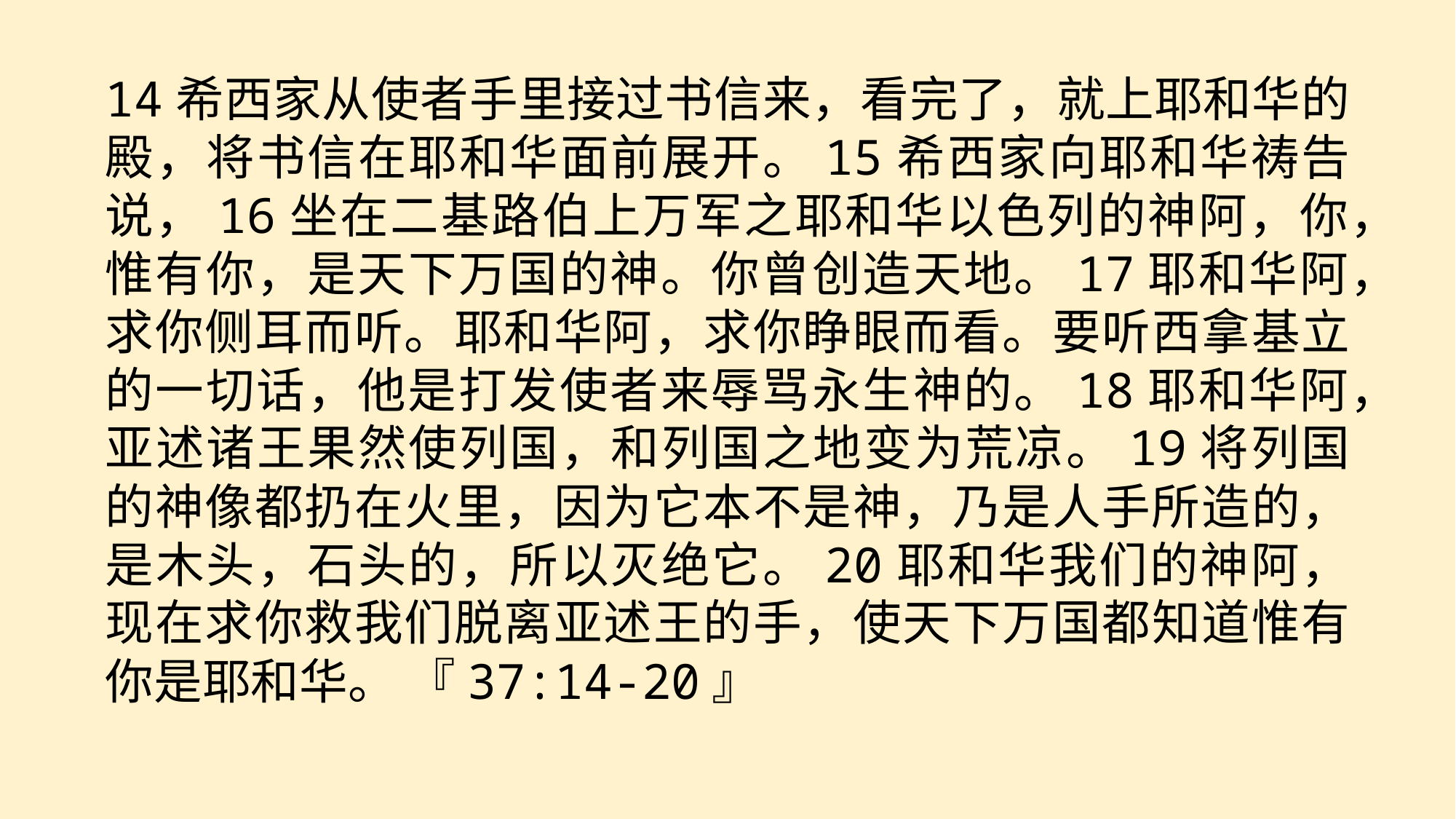

14希西家从使者手里接过书信来，看完了，就上耶和华的殿，将书信在耶和华面前展开。15希西家向耶和华祷告说，16坐在二基路伯上万军之耶和华以色列的神阿，你，惟有你，是天下万国的神。你曾创造天地。17耶和华阿，求你侧耳而听。耶和华阿，求你睁眼而看。要听西拿基立的一切话，他是打发使者来辱骂永生神的。18耶和华阿，亚述诸王果然使列国，和列国之地变为荒凉。19将列国的神像都扔在火里，因为它本不是神，乃是人手所造的，是木头，石头的，所以灭绝它。20耶和华我们的神阿，现在求你救我们脱离亚述王的手，使天下万国都知道惟有你是耶和华。 『37:14-20』